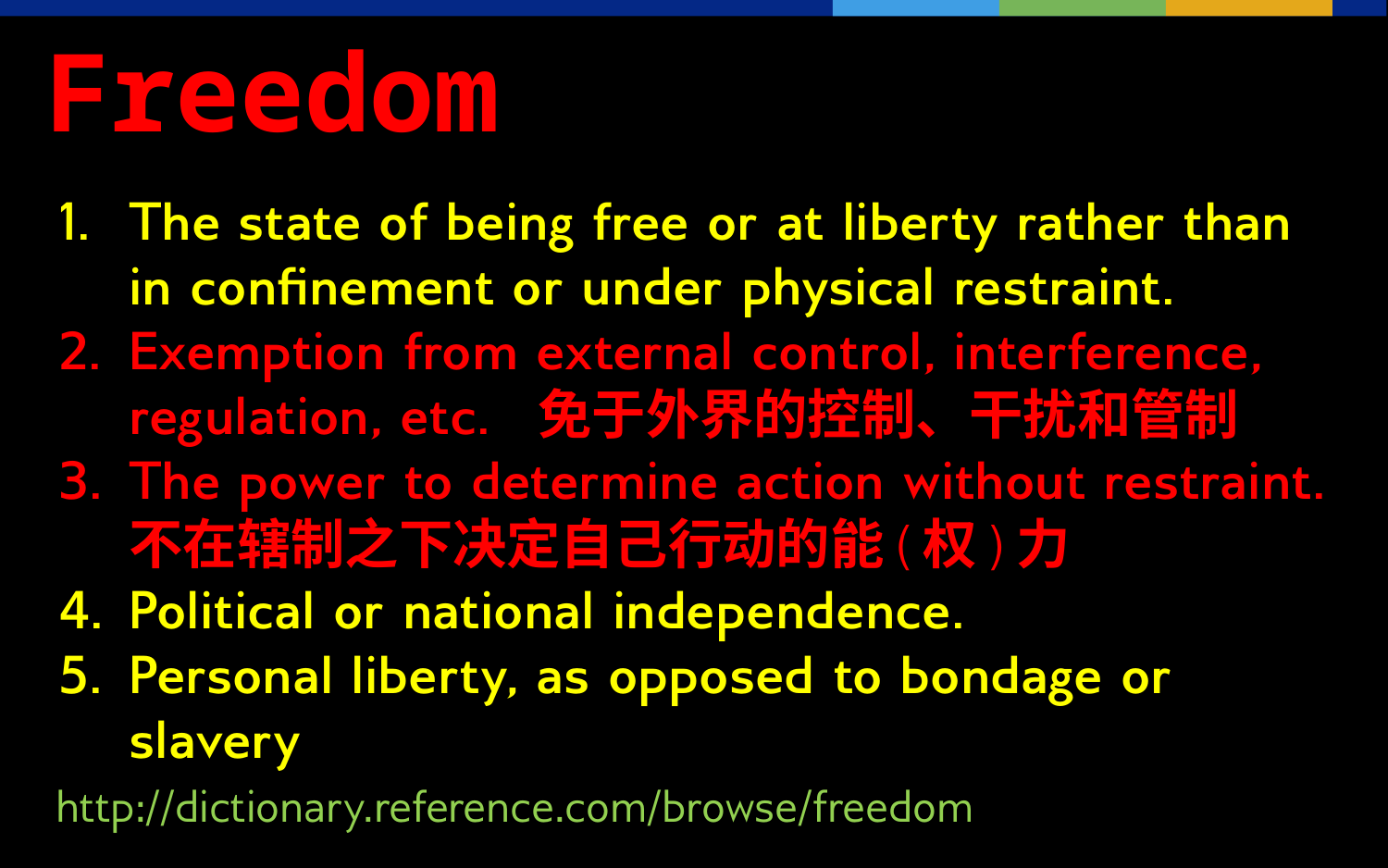

Freedom
The state of being free or at liberty rather than in confinement or under physical restraint.
Exemption from external control, interference, regulation, etc.  免于外界的控制、干扰和管制
The power to determine action without restraint. 不在辖制之下决定自己行动的能(权)力
Political or national independence.
Personal liberty, as opposed to bondage or slavery
http://dictionary.reference.com/browse/freedom